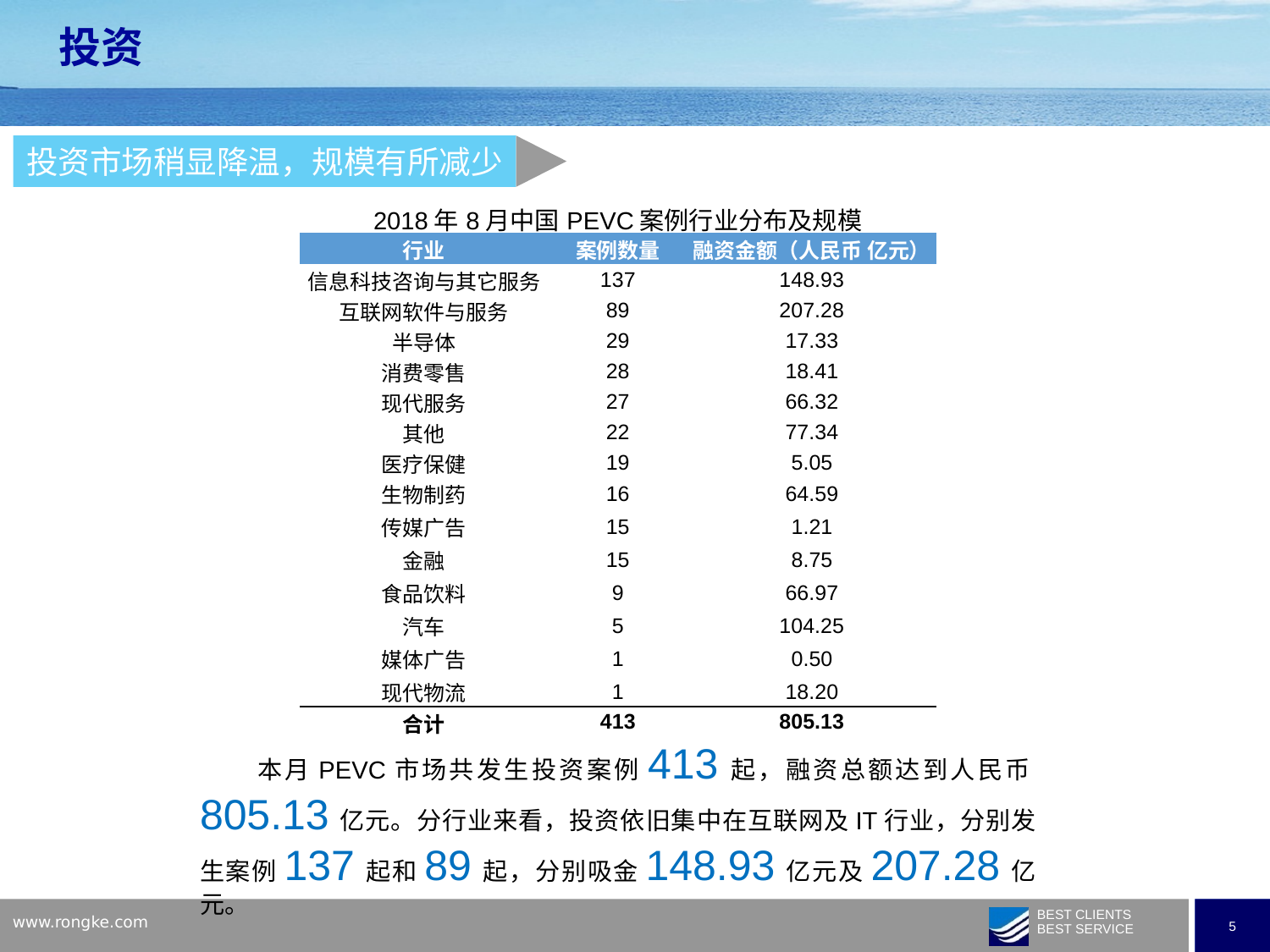

投资
投资市场稍显降温，规模有所减少

| 2018年8月中国PEVC案例行业分布及规模 |  |  |
| --- | --- | --- |
| 行业 | 案例数量 | 融资金额（人民币 亿元） |
| 信息科技咨询与其它服务 | 137 | 148.93 |
| 互联网软件与服务 | 89 | 207.28 |
| 半导体 | 29 | 17.33 |
| 消费零售 | 28 | 18.41 |
| 现代服务 | 27 | 66.32 |
| 其他 | 22 | 77.34 |
| 医疗保健 | 19 | 5.05 |
| 生物制药 | 16 | 64.59 |
| 传媒广告 | 15 | 1.21 |
| 金融 | 15 | 8.75 |
| 食品饮料 | 9 | 66.97 |
| 汽车 | 5 | 104.25 |
| 媒体广告 | 1 | 0.50 |
| 现代物流 | 1 | 18.20 |
| 合计 | 413 | 805.13 |
      本月PEVC市场共发生投资案例413起，融资总额达到人民币805.13亿元。分行业来看，投资依旧集中在互联网及IT行业，分别发生案例137起和89起，分别吸金148.93亿元及207.28亿元。